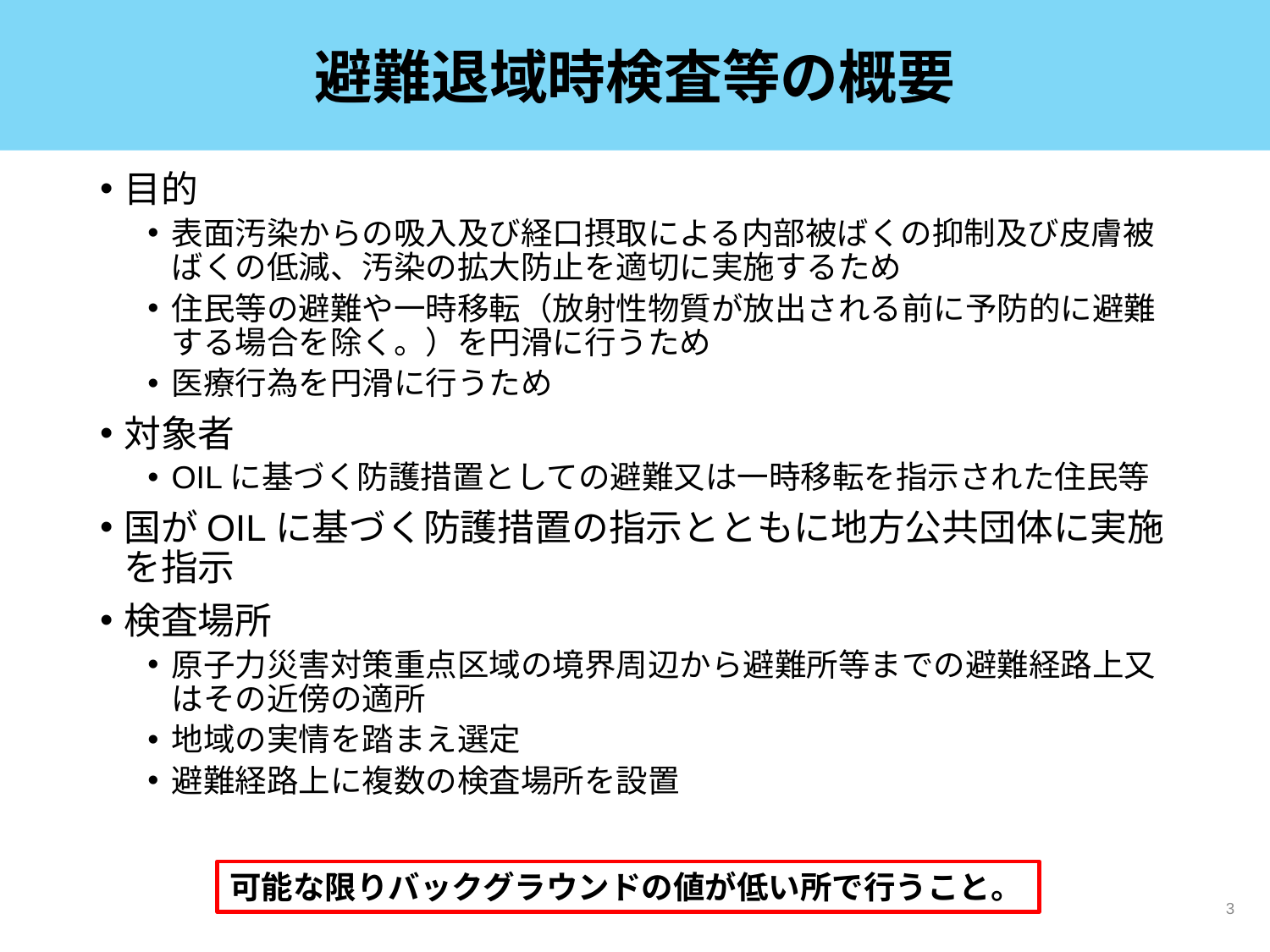

# 避難退域時検査等の概要
目的
表面汚染からの吸入及び経口摂取による内部被ばくの抑制及び皮膚被ばくの低減、汚染の拡大防止を適切に実施するため
住民等の避難や一時移転（放射性物質が放出される前に予防的に避難する場合を除く。）を円滑に行うため
医療行為を円滑に行うため
対象者
OILに基づく防護措置としての避難又は一時移転を指示された住民等
国がOILに基づく防護措置の指示とともに地方公共団体に実施を指示
検査場所
原子力災害対策重点区域の境界周辺から避難所等までの避難経路上又はその近傍の適所
地域の実情を踏まえ選定
避難経路上に複数の検査場所を設置
可能な限りバックグラウンドの値が低い所で行うこと。
3